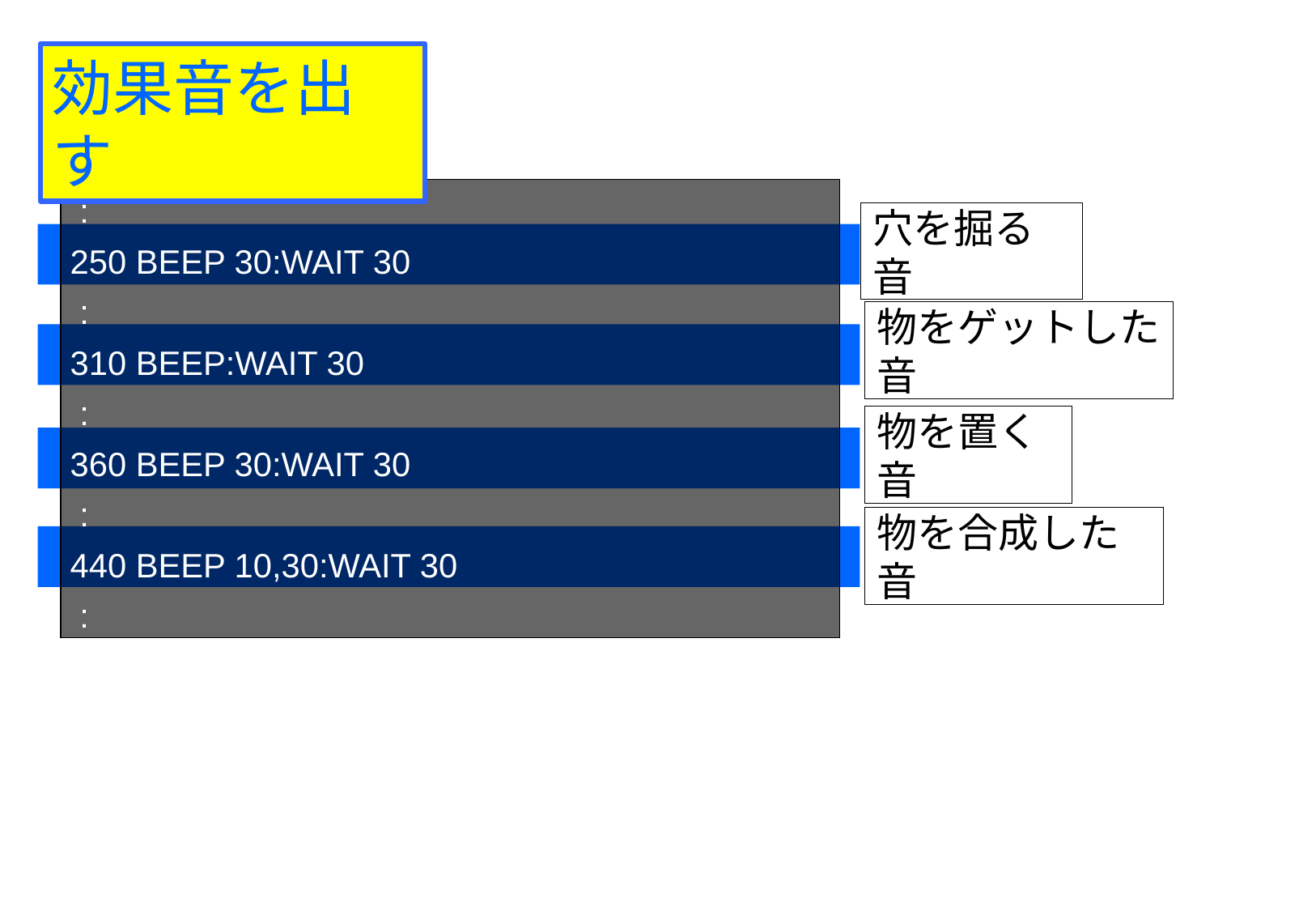

効果音を出す
 :
250 BEEP 30:WAIT 30
 :
310 BEEP:WAIT 30
 :
360 BEEP 30:WAIT 30
 :
440 BEEP 10,30:WAIT 30
 :

穴を掘る音

物をゲットした音

物を置く音

物を合成した音